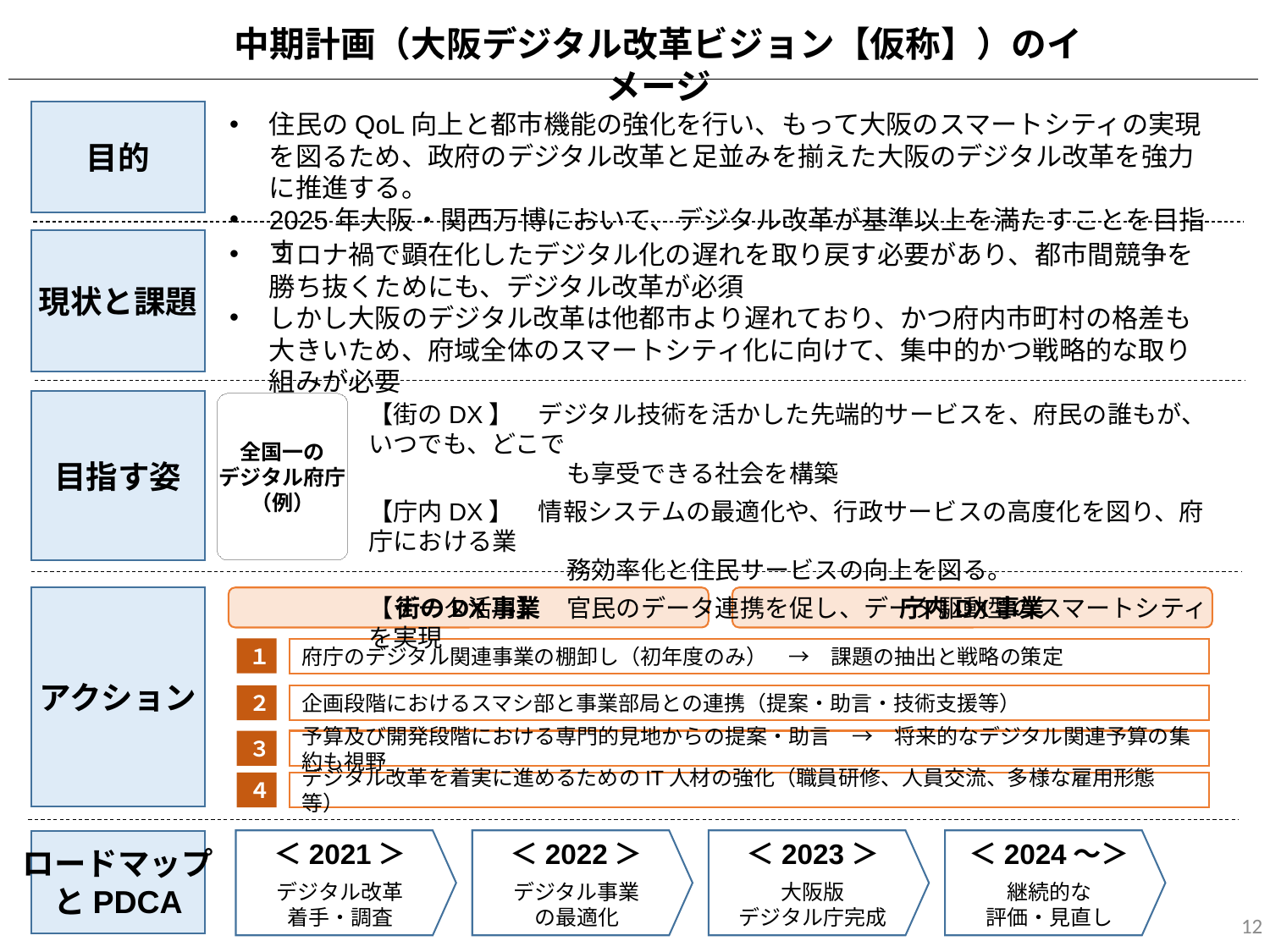

中期計画（大阪デジタル改革ビジョン【仮称】）のイメージ
目的
住民のQoL向上と都市機能の強化を行い、もって大阪のスマートシティの実現を図るため、政府のデジタル改革と足並みを揃えた大阪のデジタル改革を強力に推進する。
2025年大阪・関西万博において、デジタル改革が基準以上を満たすことを目指す
現状と課題
コロナ禍で顕在化したデジタル化の遅れを取り戻す必要があり、都市間競争を勝ち抜くためにも、デジタル改革が必須
しかし大阪のデジタル改革は他都市より遅れており、かつ府内市町村の格差も大きいため、府域全体のスマートシティ化に向けて、集中的かつ戦略的な取り組みが必要
目指す姿
【街のDX】　デジタル技術を活かした先端的サービスを、府民の誰もが、いつでも、どこで
　　　　　　　　も享受できる社会を構築

【庁内DX】　情報システムの最適化や、行政サービスの高度化を図り、府庁における業
　　　　　　　　務効率化と住民サービスの向上を図る。

【データ活用】　官民のデータ連携を促し、データ駆動型のスマートシティを実現
全国一の
デジタル府庁
（例）
アクション
街のDX事業
庁内DX事業
１
府庁のデジタル関連事業の棚卸し（初年度のみ）　→　課題の抽出と戦略の策定
２
企画段階におけるスマシ部と事業部局との連携（提案・助言・技術支援等）
３
予算及び開発段階における専門的見地からの提案・助言　→　将来的なデジタル関連予算の集約も視野
４
デジタル改革を着実に進めるためのIT人材の強化（職員研修、人員交流、多様な雇用形態等）
＜2021＞

デジタル改革
着手・調査
＜2022＞

デジタル事業
の最適化
＜2023＞

大阪版
デジタル庁完成
＜2024～＞

継続的な
評価・見直し
ロードマップ
とPDCA
12